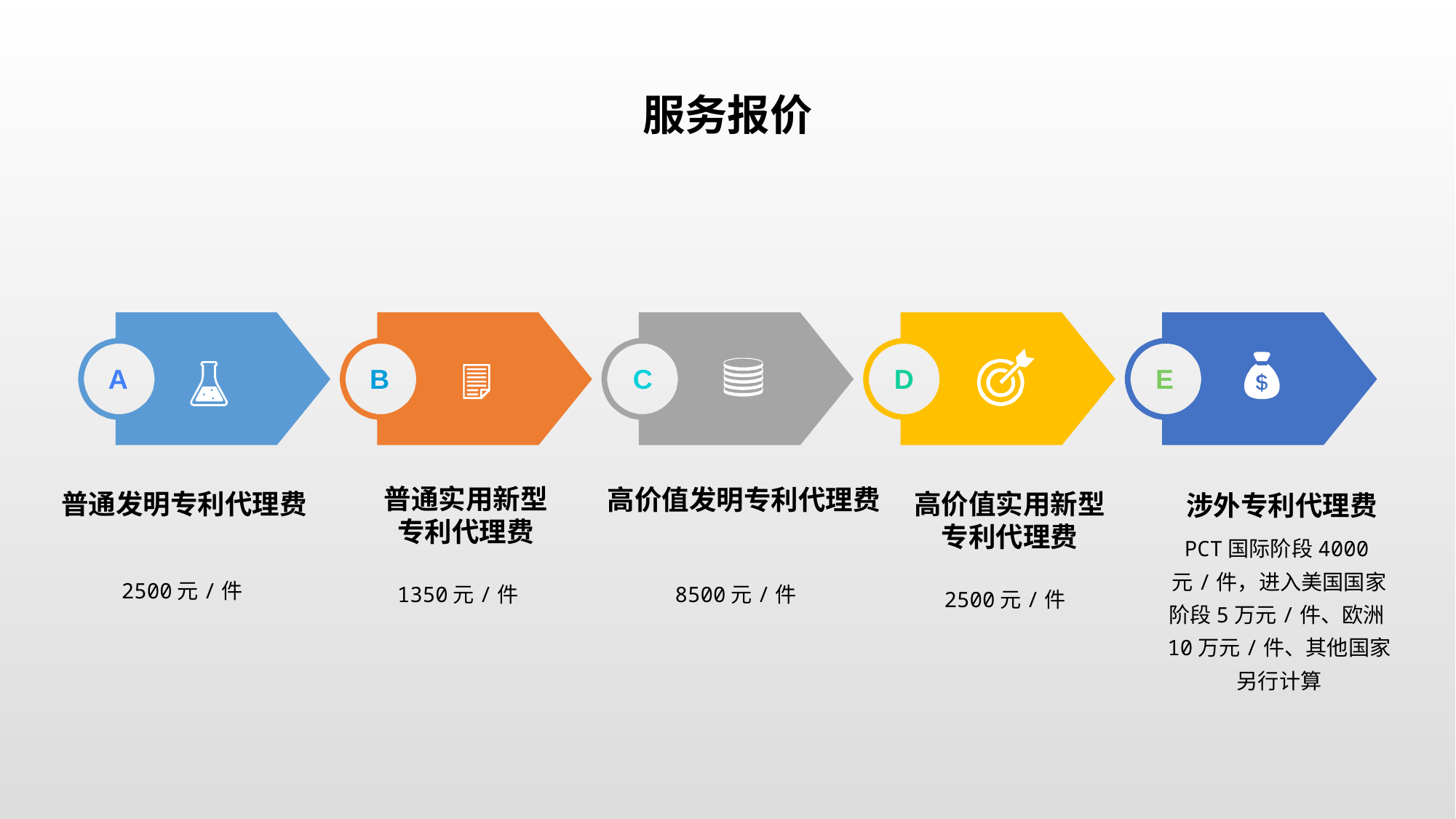

服务报价

A
B
C
D
E

普通实用新型
专利代理费
高价值发明专利代理费
普通发明专利代理费
高价值实用新型
专利代理费
涉外专利代理费
PCT国际阶段4000元/件，进入美国国家阶段5万元/件、欧洲10万元/件、其他国家另行计算
2500元/件
1350元/件
8500元/件
2500元/件